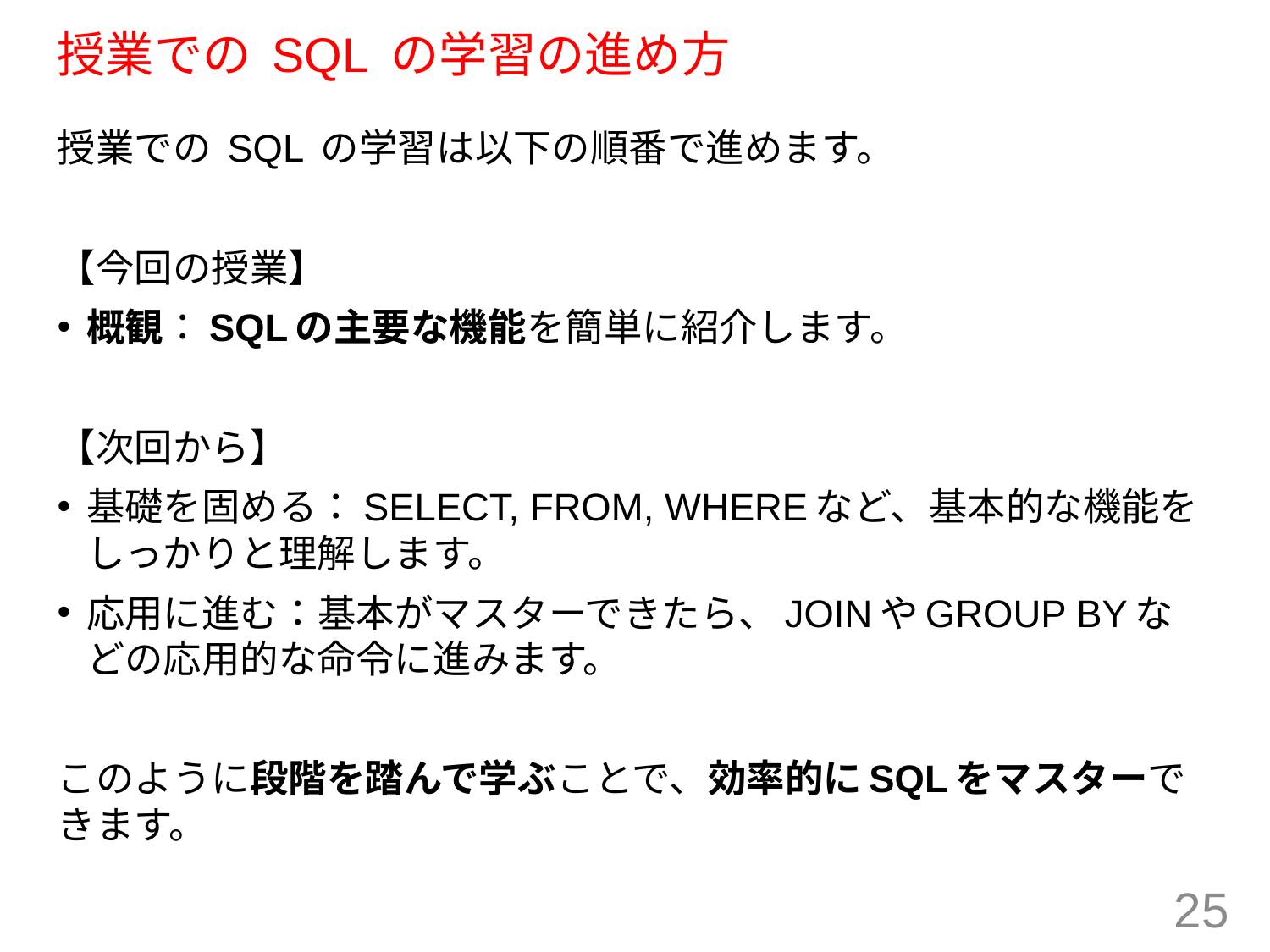

# 授業での SQL の学習の進め方
授業での SQL の学習は以下の順番で進めます。

【今回の授業】
概観：SQLの主要な機能を簡単に紹介します。

【次回から】
基礎を固める：SELECT, FROM, WHEREなど、基本的な機能をしっかりと理解します。
応用に進む：基本がマスターできたら、JOINやGROUP BYなどの応用的な命令に進みます。

このように段階を踏んで学ぶことで、効率的にSQLをマスターできます。
25